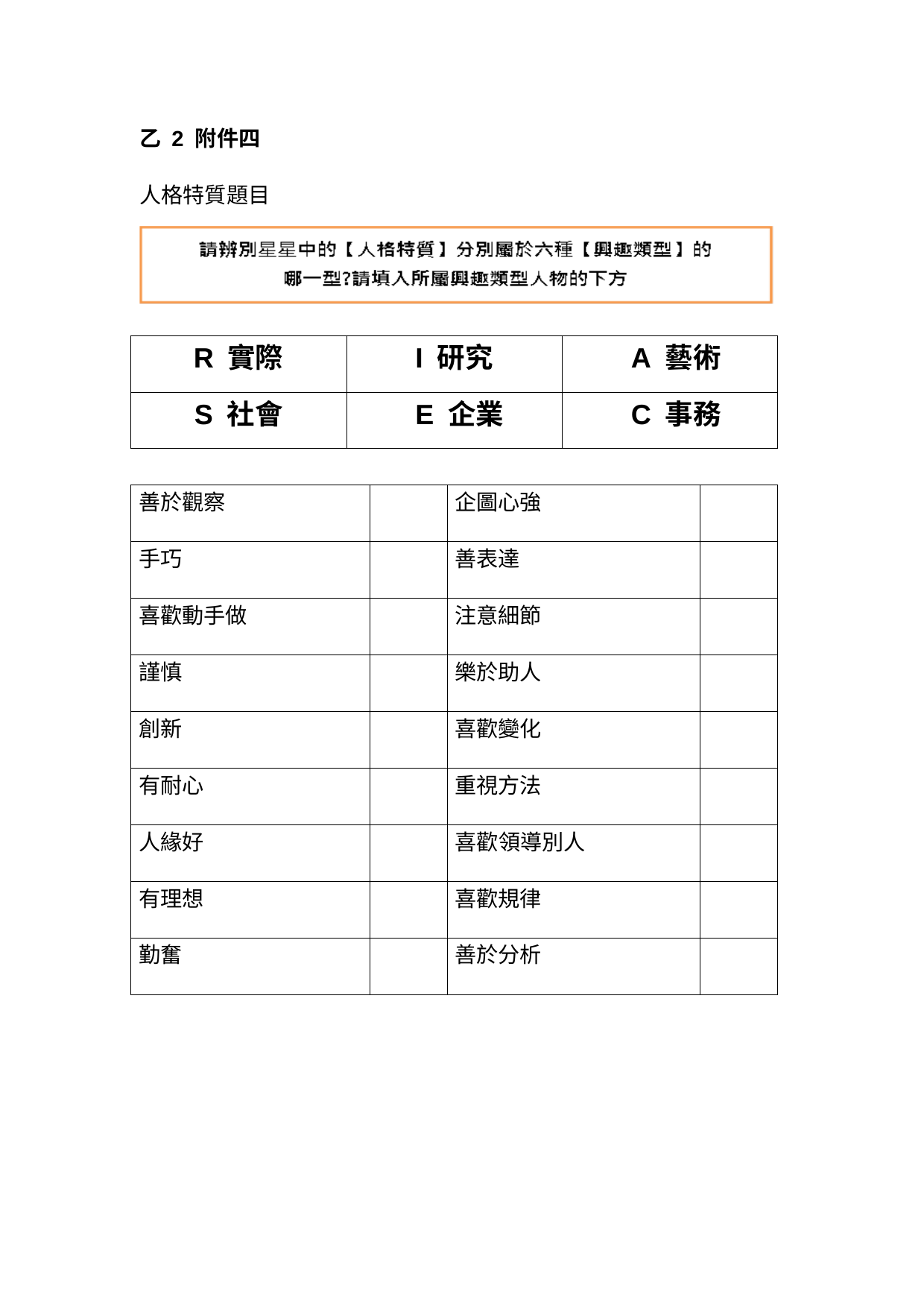

乙 2 附件四

人格特質題目

| R 實際 | I 研究 |  |  | A 藝術 |  |
| --- | --- | --- | --- | --- | --- |
| S 社會 | E 企業 |  |  | C 事務 |  |
|  |  |  |  |  |  |
| 善於觀察 |  |  | 企圖心強 |  |  |
| 手巧 |  |  | 善表達 |  |  |
| 喜歡動手做 |  |  | 注意細節 |  |  |
| 謹慎 |  |  | 樂於助人 |  |  |
| 創新 |  |  | 喜歡變化 |  |  |
| 有耐心 |  |  | 重視方法 |  |  |
| 人緣好 |  |  | 喜歡領導別人 |  |  |
| 有理想 |  |  | 喜歡規律 |  |  |
| 勤奮 |  |  | 善於分析 |  |  |